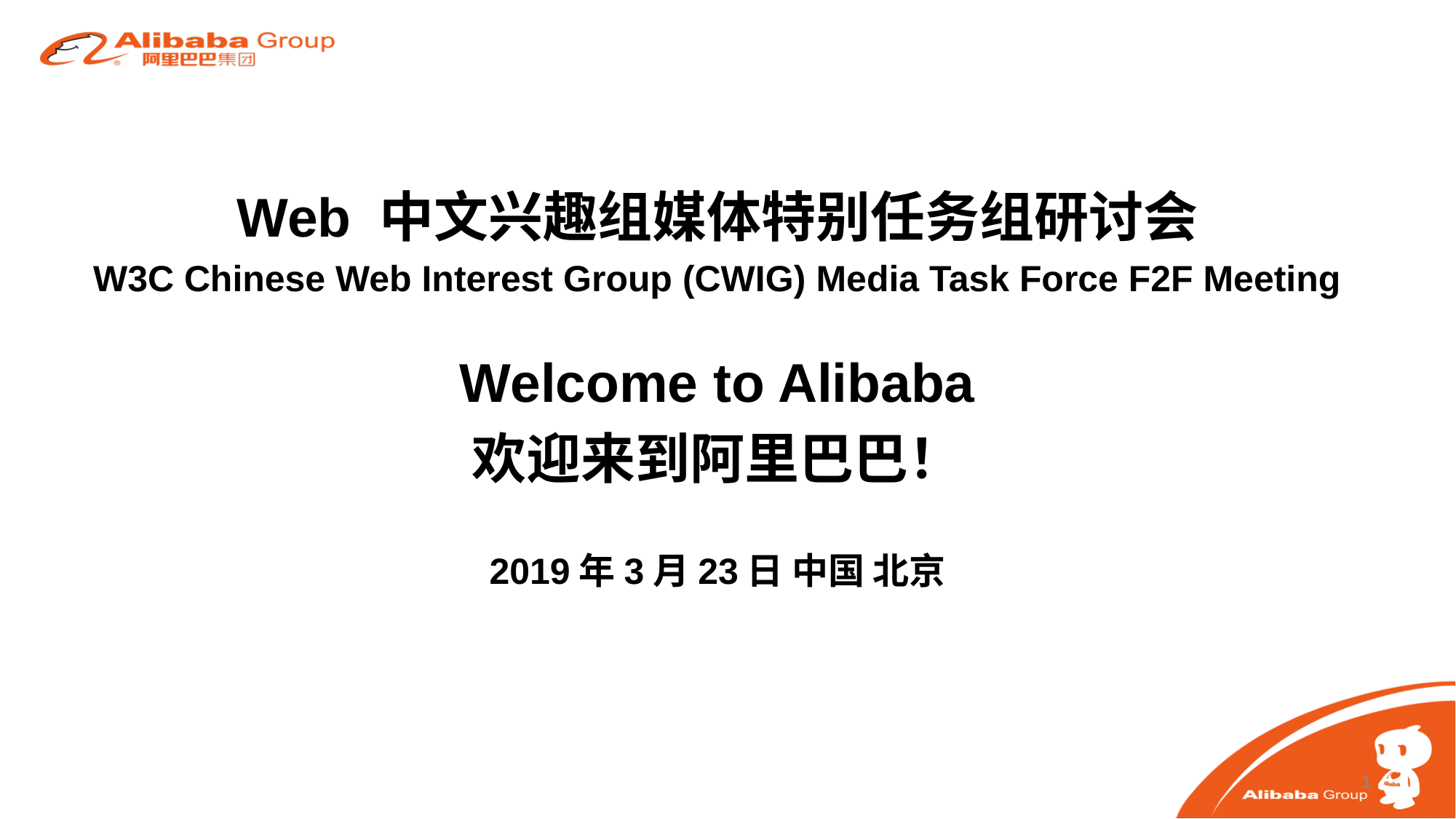

Web 中文兴趣组媒体特别任务组研讨会
W3C Chinese Web Interest Group (CWIG) Media Task Force F2F Meeting

Welcome to Alibaba
欢迎来到阿里巴巴！

2019年3月23日 中国 北京
1